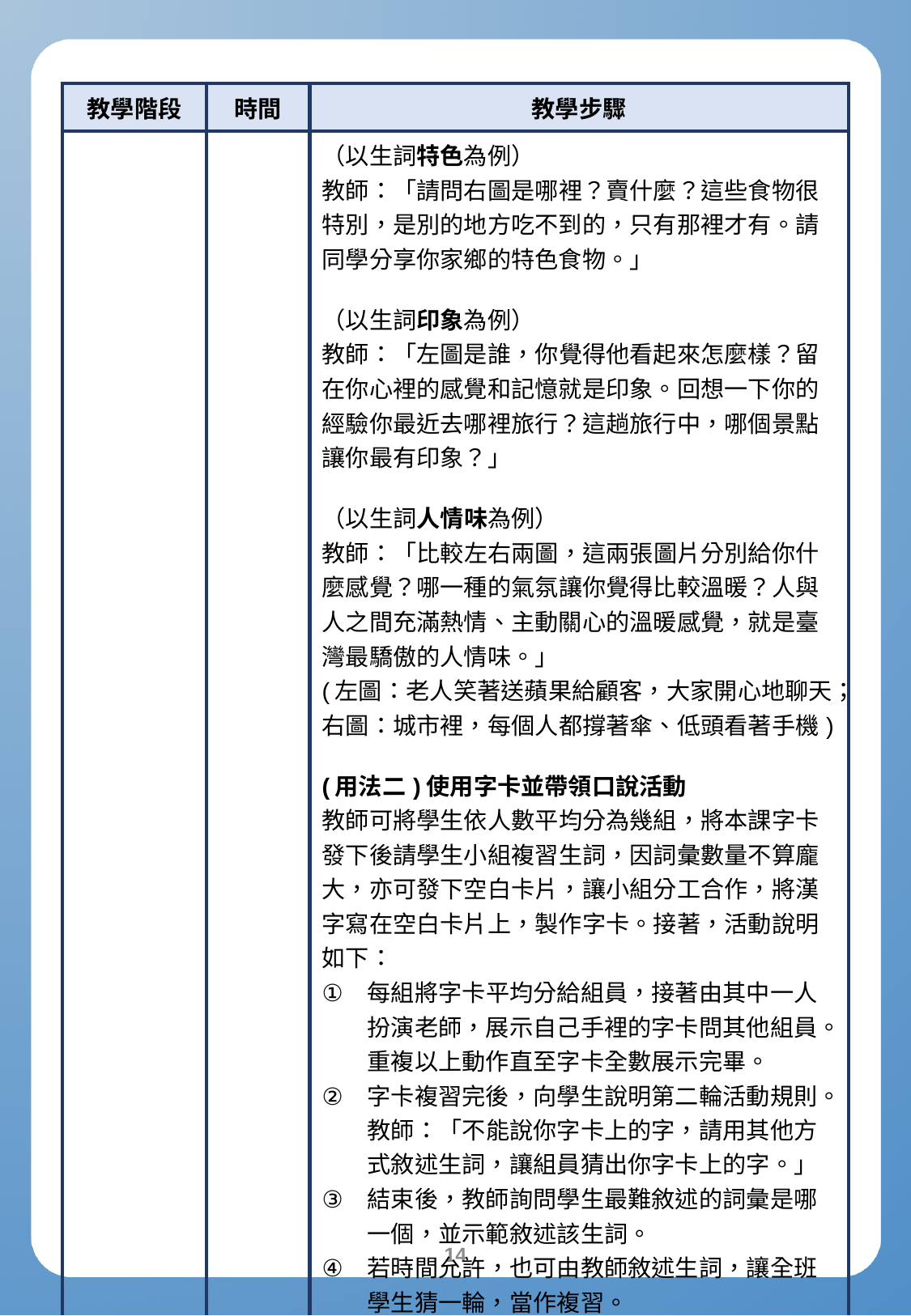

| 教學階段 | 時間 | 教學步驟 |
| --- | --- | --- |
|  |  | （以生詞特色為例） 教師：「請問右圖是哪裡？賣什麼？這些食物很特別，是別的地方吃不到的，只有那裡才有。請同學分享你家鄉的特色食物。」 （以生詞印象為例） 教師：「左圖是誰，你覺得他看起來怎麼樣？留在你心裡的感覺和記憶就是印象。回想一下你的經驗你最近去哪裡旅行？這趟旅行中，哪個景點讓你最有印象？」 （以生詞人情味為例） 教師：「比較左右兩圖，這兩張圖片分別給你什麼感覺？哪一種的氣氛讓你覺得比較溫暖？人與人之間充滿熱情、主動關心的溫暖感覺，就是臺灣最驕傲的人情味。」 (左圖：老人笑著送蘋果給顧客，大家開心地聊天；右圖：城市裡，每個人都撐著傘、低頭看著手機) (用法二)使用字卡並帶領口說活動 教師可將學生依人數平均分為幾組，將本課字卡發下後請學生小組複習生詞，因詞彙數量不算龐大，亦可發下空白卡片，讓小組分工合作，將漢字寫在空白卡片上，製作字卡。接著，活動說明如下： 每組將字卡平均分給組員，接著由其中一人扮演老師，展示自己手裡的字卡問其他組員。重複以上動作直至字卡全數展示完畢。 字卡複習完後，向學生說明第二輪活動規則。教師：「不能說你字卡上的字，請用其他方式敘述生詞，讓組員猜出你字卡上的字。」 結束後，教師詢問學生最難敘述的詞彙是哪一個，並示範敘述該生詞。 若時間允許，也可由教師敘述生詞，讓全班學生猜一輪，當作複習。 以上活動，教師盡量扮演陪同、協助角色，以最少干涉學生活動進行為主。 |
14